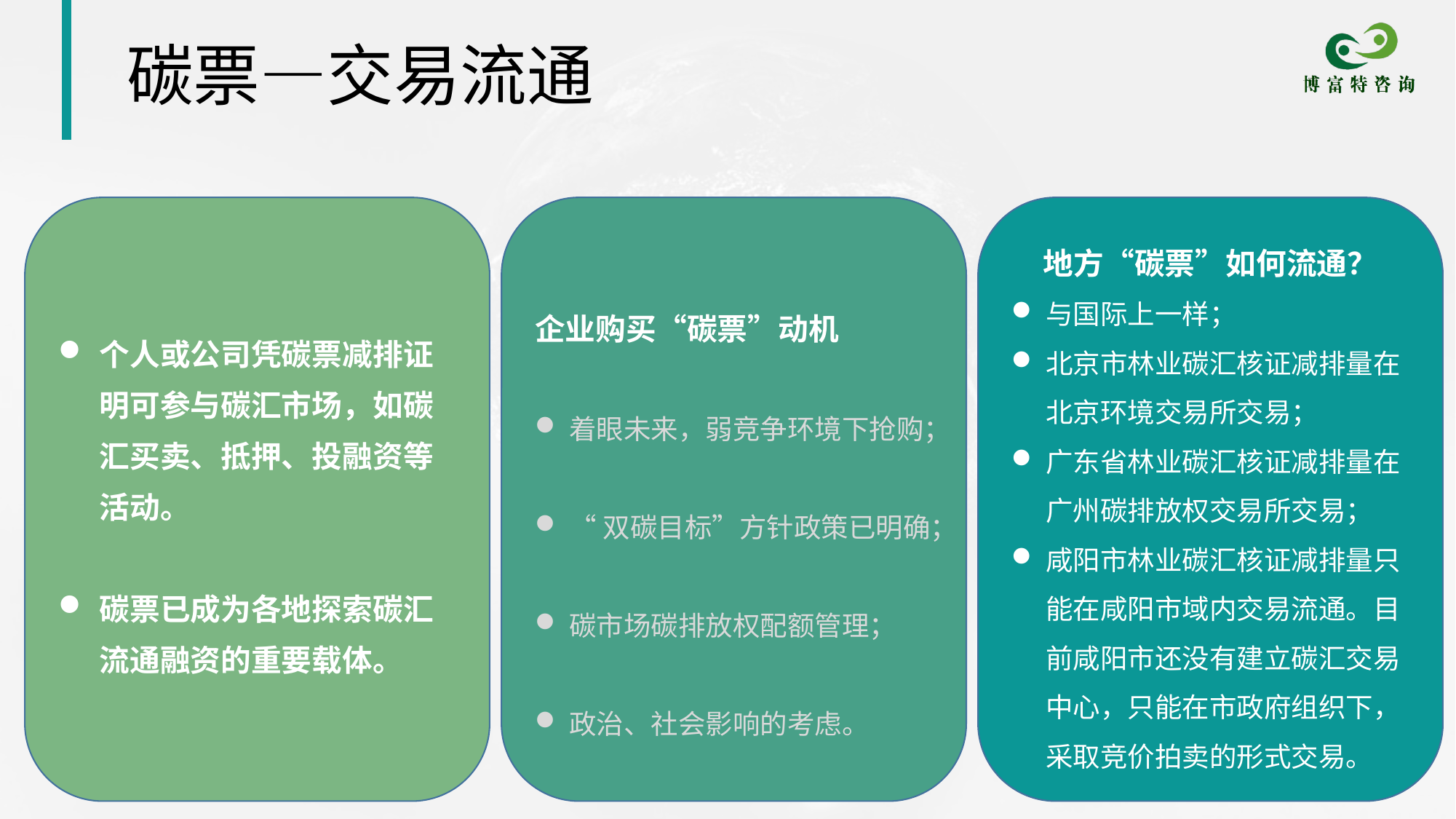

# 碳票—交易流通
个人或公司凭碳票减排证明可参与碳汇市场，如碳汇买卖、抵押、投融资等活动。

碳票已成为各地探索碳汇流通融资的重要载体。
企业购买“碳票”动机
着眼未来，弱竞争环境下抢购；
“双碳目标”方针政策已明确；
碳市场碳排放权配额管理；
政治、社会影响的考虑。
地方“碳票”如何流通？
与国际上一样；
北京市林业碳汇核证减排量在北京环境交易所交易；
广东省林业碳汇核证减排量在广州碳排放权交易所交易；
咸阳市林业碳汇核证减排量只能在咸阳市域内交易流通。目前咸阳市还没有建立碳汇交易中心，只能在市政府组织下，采取竞价拍卖的形式交易。